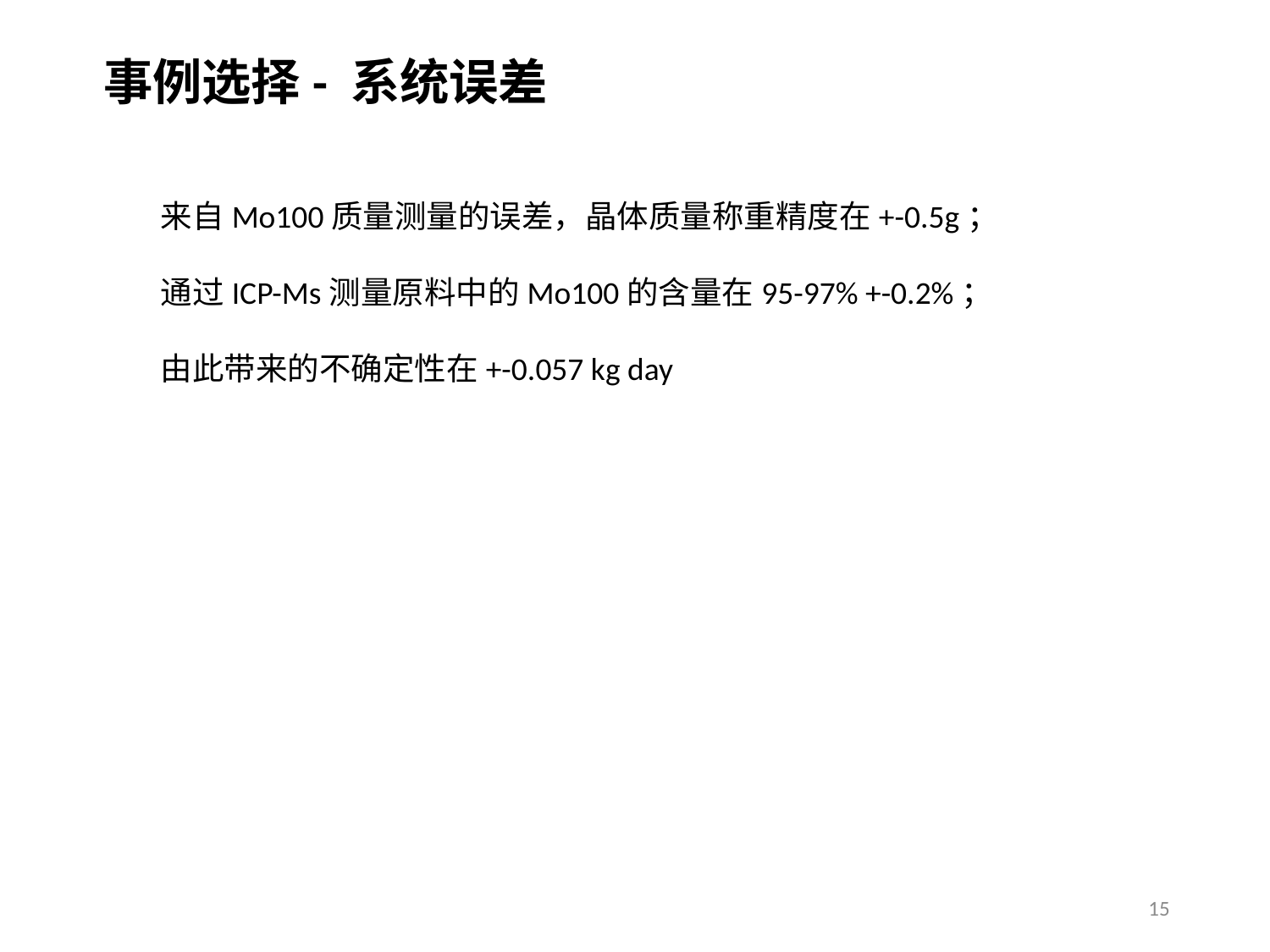

事例选择- 系统误差
来自Mo100质量测量的误差，晶体质量称重精度在+-0.5g；

通过ICP-Ms测量原料中的Mo100的含量在95-97% +-0.2%；

由此带来的不确定性在+-0.057 kg day
15